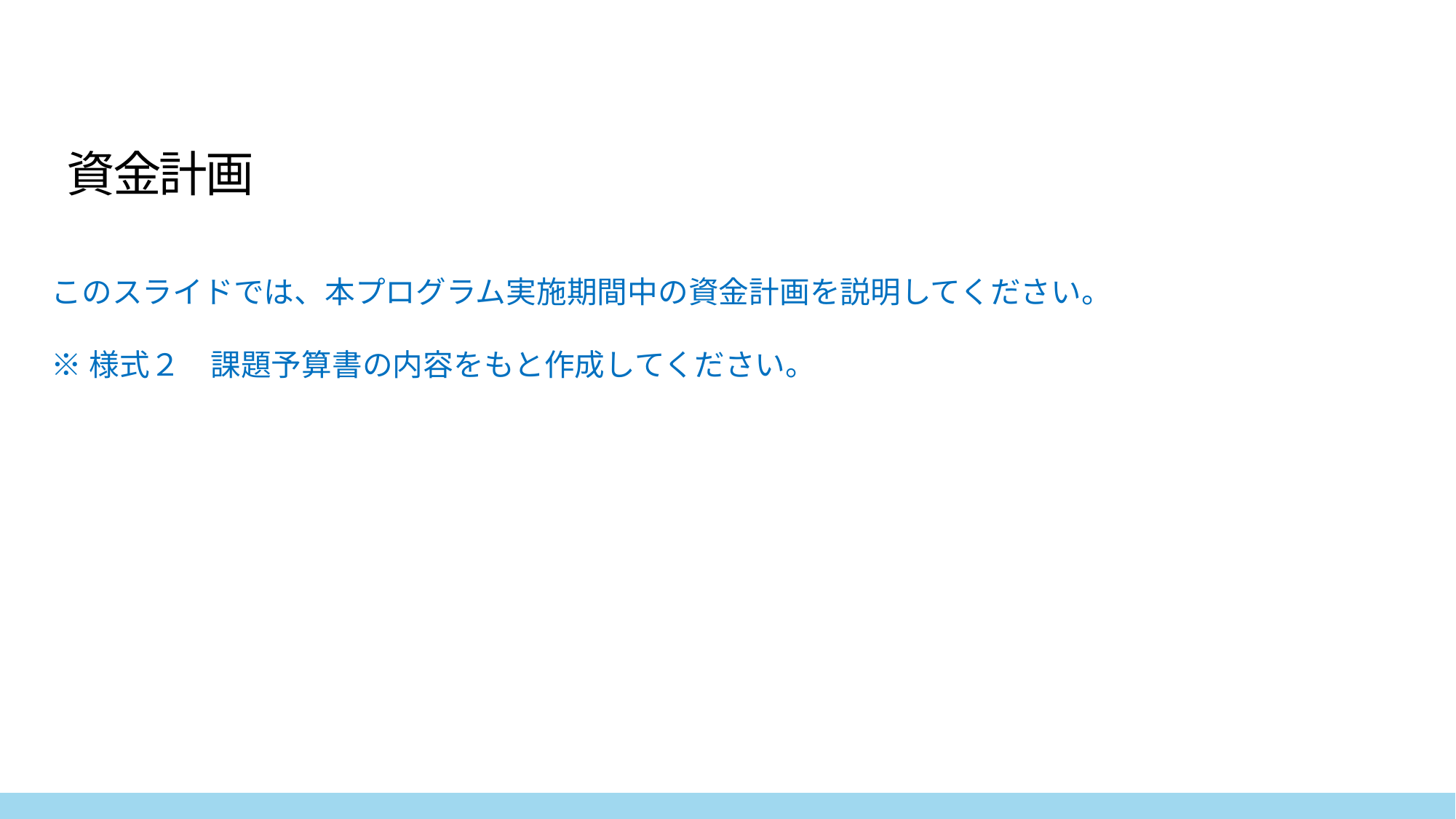

資金計画
このスライドでは、本プログラム実施期間中の資金計画を説明してください。

※様式２　課題予算書の内容をもと作成してください。